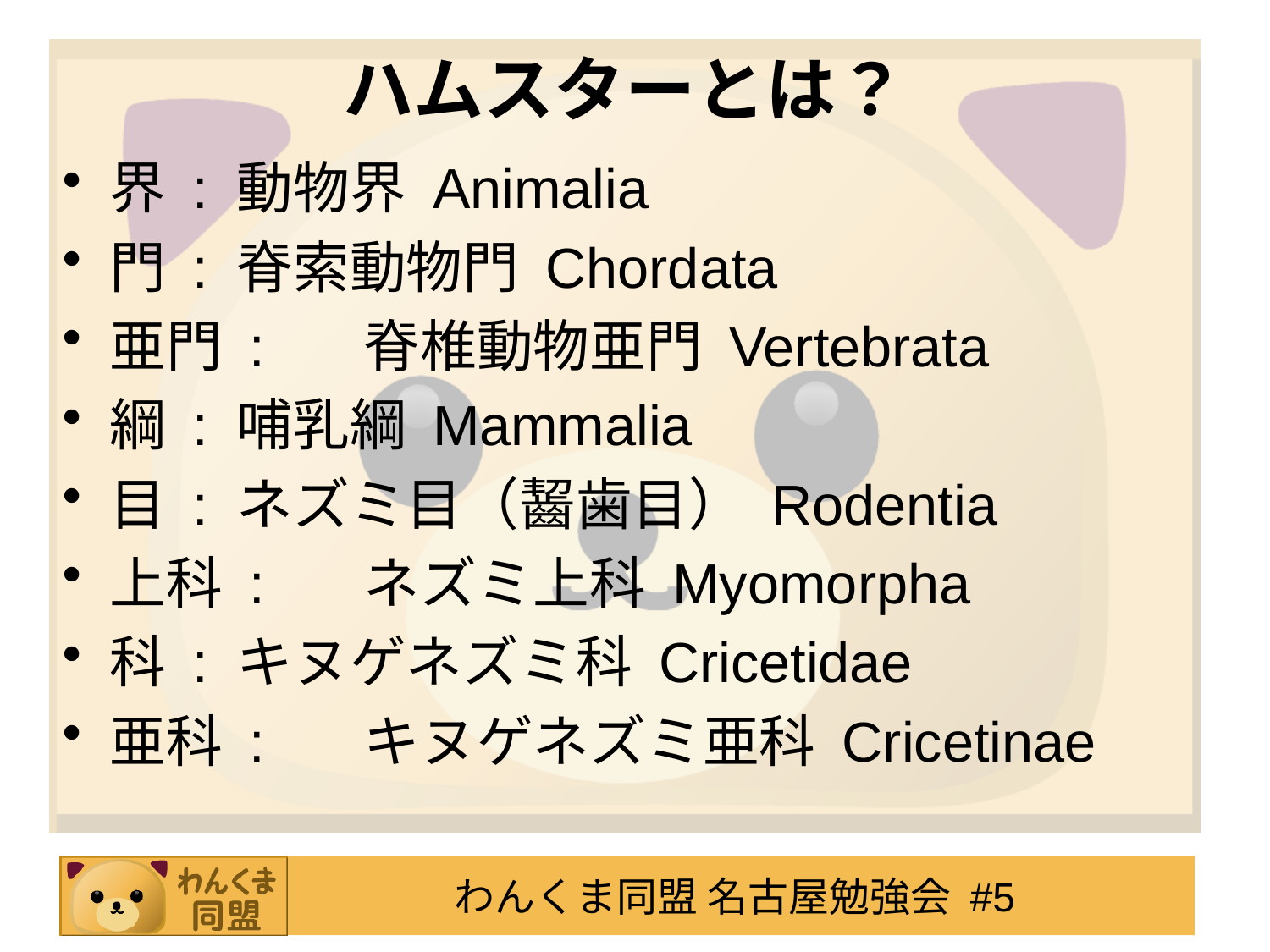

# ハムスターとは？
界 : 	動物界 Animalia
門 : 	脊索動物門 Chordata
亜門 : 	脊椎動物亜門 Vertebrata
綱 : 	哺乳綱 Mammalia
目 : 	ネズミ目（齧歯目） Rodentia
上科 : 	ネズミ上科 Myomorpha
科 : 	キヌゲネズミ科 Cricetidae
亜科 : 	キヌゲネズミ亜科 Cricetinae